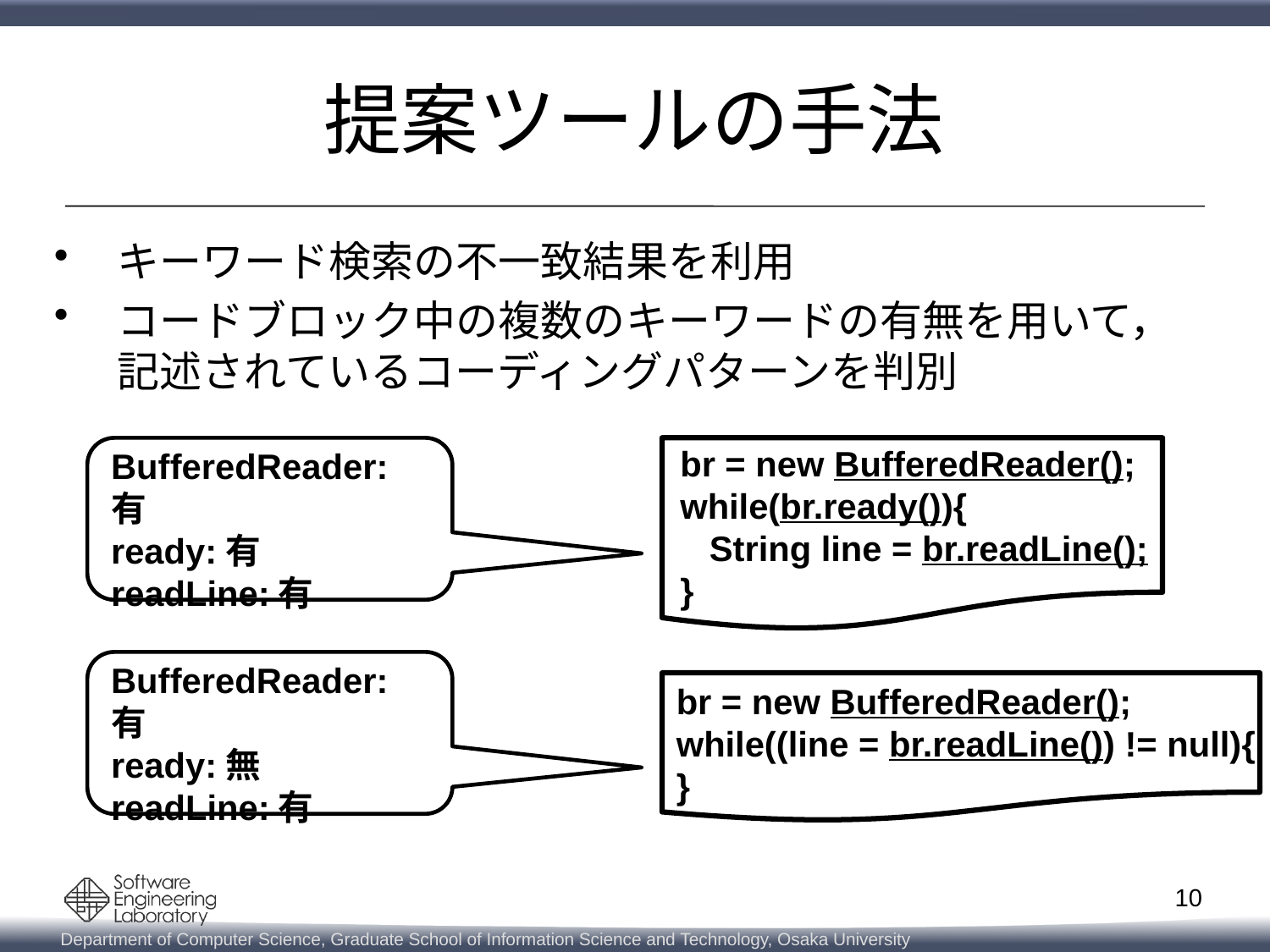

# 提案ツールの手法
キーワード検索の不一致結果を利用
コードブロック中の複数のキーワードの有無を用いて，
記述されているコーディングパターンを判別
br = new BufferedReader();
while(br.ready()){
   String line = br.readLine();
}

BufferedReader:有
ready:有
readLine:有

BufferedReader:有
ready:無
readLine:有

br = new BufferedReader();
while((line = br.readLine()) != null){
}
10